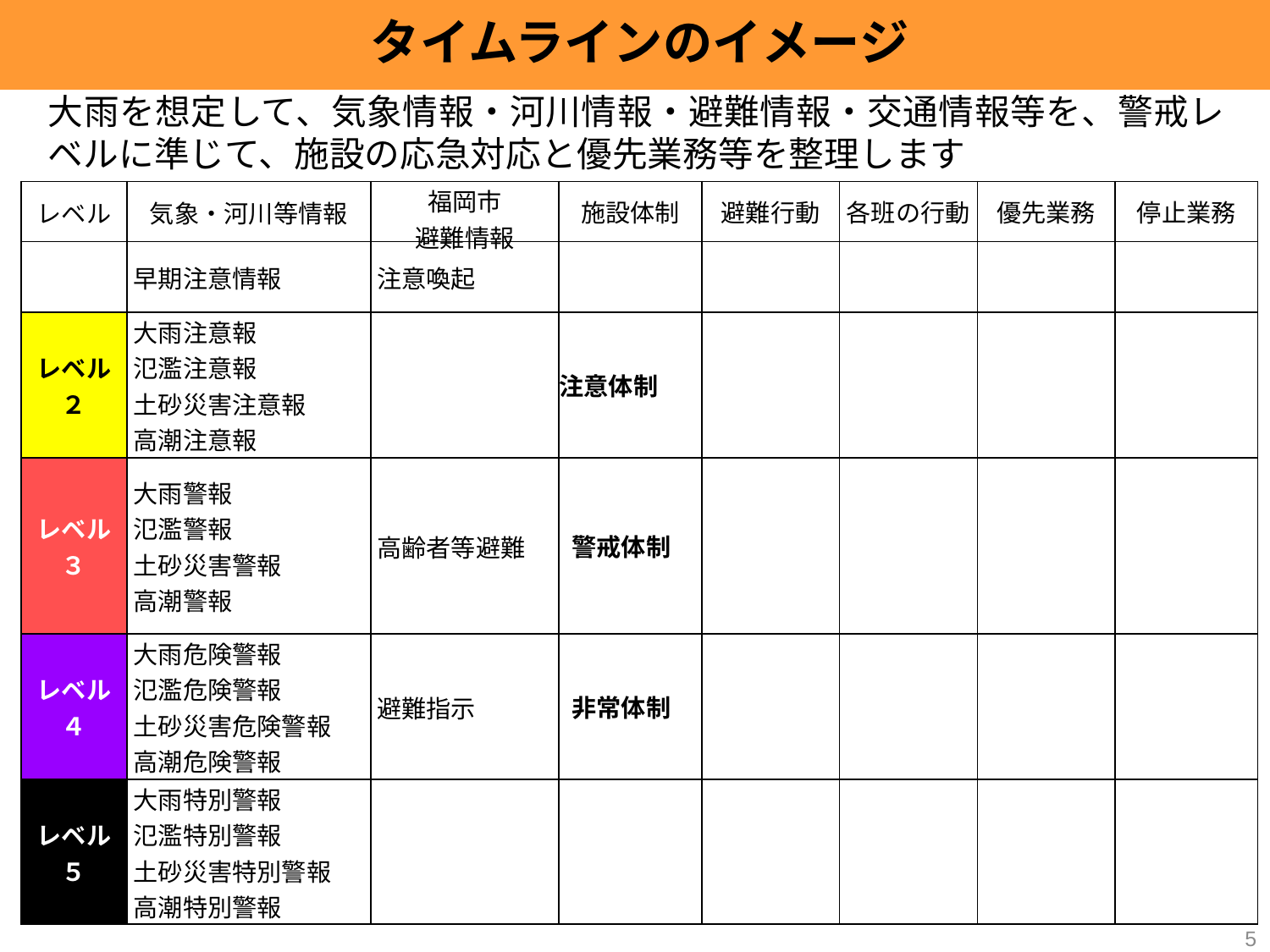

タイムラインのイメージ
大雨を想定して、気象情報・河川情報・避難情報・交通情報等を、警戒レベルに準じて、施設の応急対応と優先業務等を整理します
| レベル | 気象・河川等情報 | 福岡市 避難情報 | 施設体制 | 避難行動 | 各班の行動 | 優先業務 | 停止業務 |
| --- | --- | --- | --- | --- | --- | --- | --- |
|  | 早期注意情報 | 注意喚起 |  |  |  |  |  |
| レベル２ | 大雨注意報 氾濫注意報 土砂災害注意報 高潮注意報 |  | 注意体制 |  |  |  |  |
| レベル３ | 大雨警報 氾濫警報 土砂災害警報 高潮警報 | 高齢者等避難 | 警戒体制 |  |  |  |  |
| レベル４ | 大雨危険警報　 氾濫危険警報 土砂災害危険警報 高潮危険警報 | 避難指示 | 非常体制 |  |  |  |  |
| レベル５ | 大雨特別警報 氾濫特別警報 土砂災害特別警報 高潮特別警報 |  |  |  |  |  |  |
5